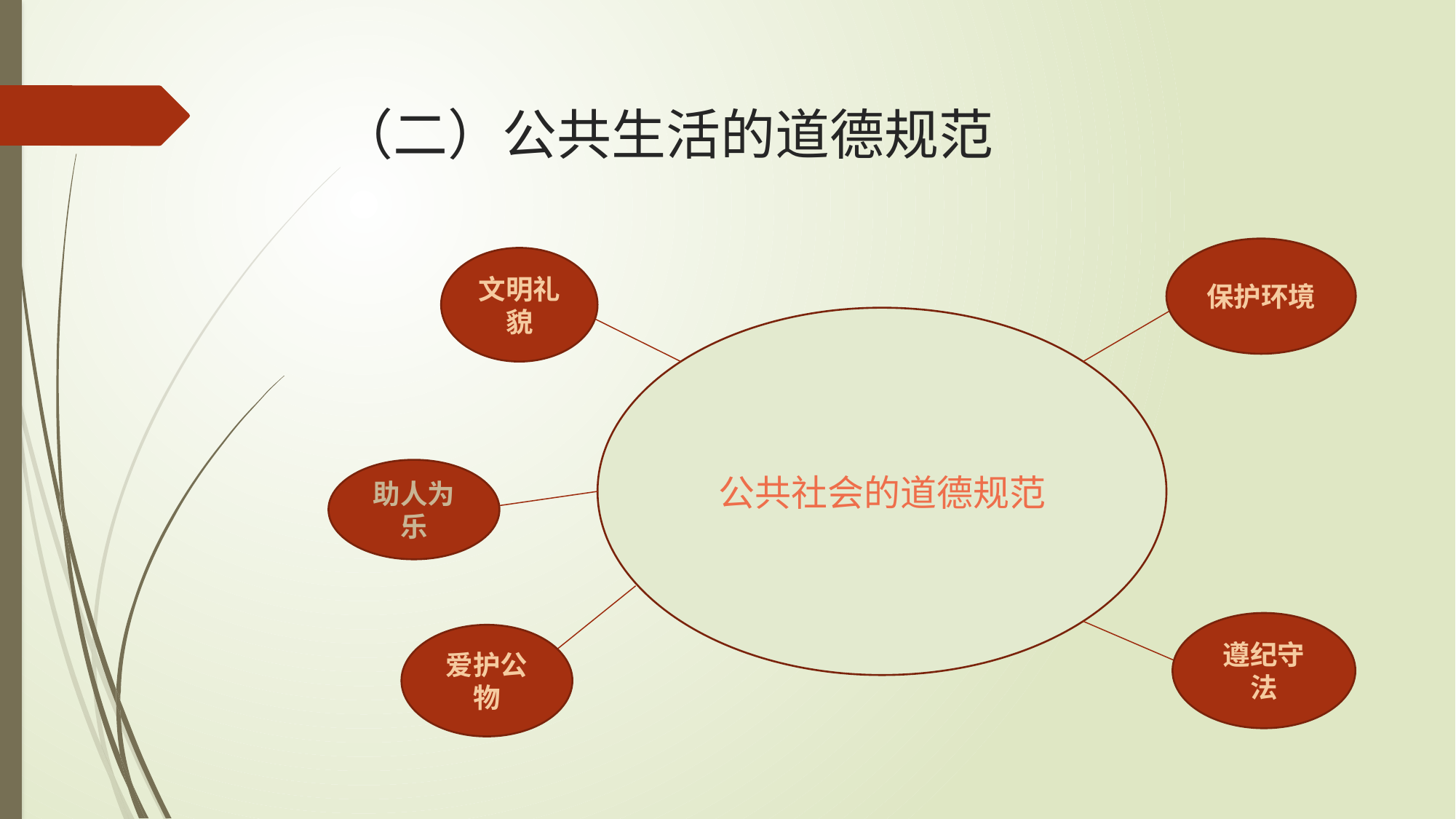

# （二）公共生活的道德规范

保护环境
文明礼貌
公共社会的道德规范
助人为乐
遵纪守法
爱护公物